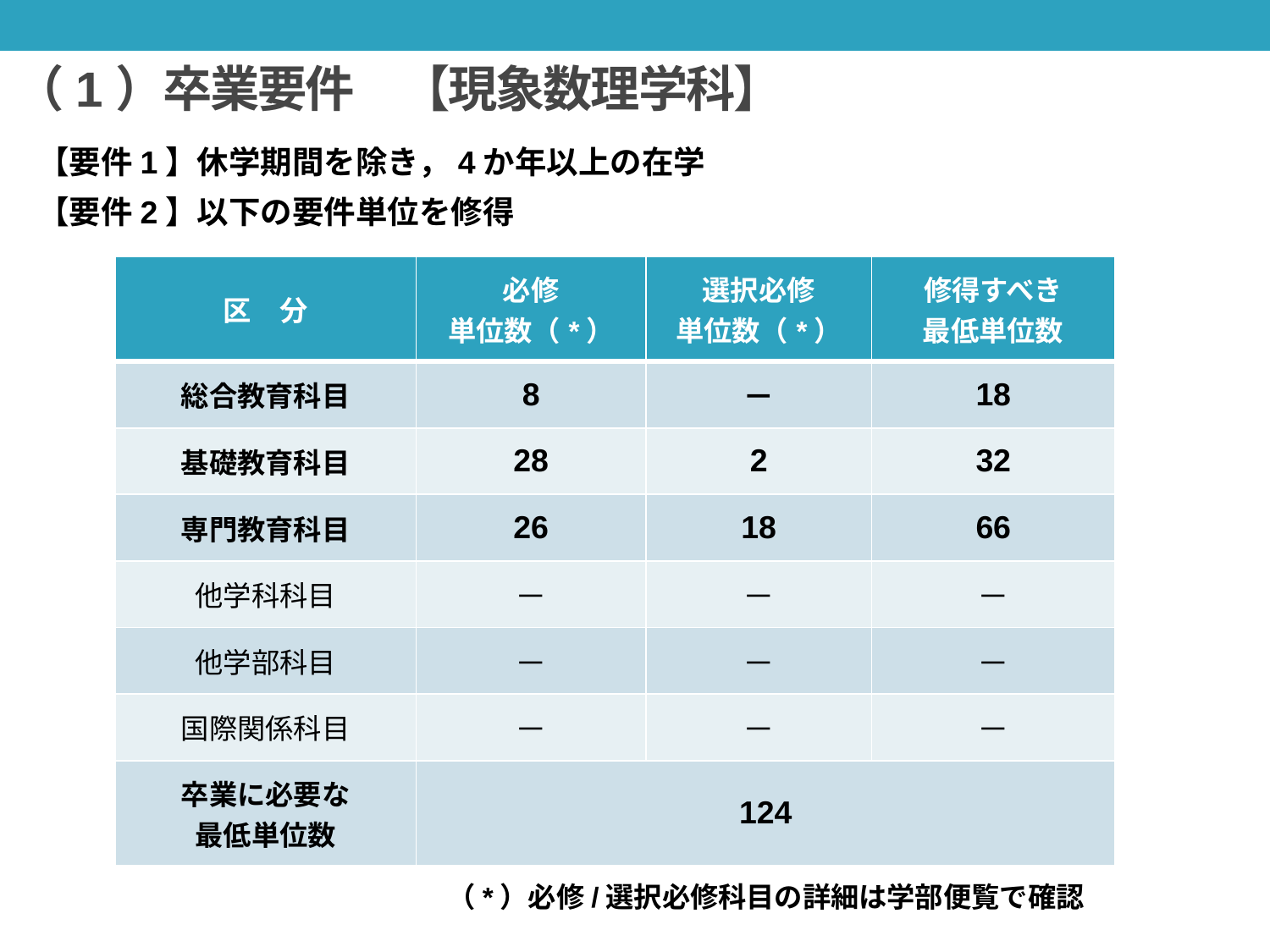

# （1）卒業要件　【現象数理学科】
【要件1】休学期間を除き，4か年以上の在学
【要件2】以下の要件単位を修得
| 区　分 | 必修 単位数（\*） | 選択必修 単位数（\*） | 修得すべき 最低単位数 |
| --- | --- | --- | --- |
| 総合教育科目 | 8 | － | 18 |
| 基礎教育科目 | 28 | 2 | 32 |
| 専門教育科目 | 26 | 18 | 66 |
| 他学科科目 | － | － | － |
| 他学部科目 | － | － | － |
| 国際関係科目 | － | － | － |
| 卒業に必要な 最低単位数 | 124 |  |  |
（*）必修/選択必修科目の詳細は学部便覧で確認